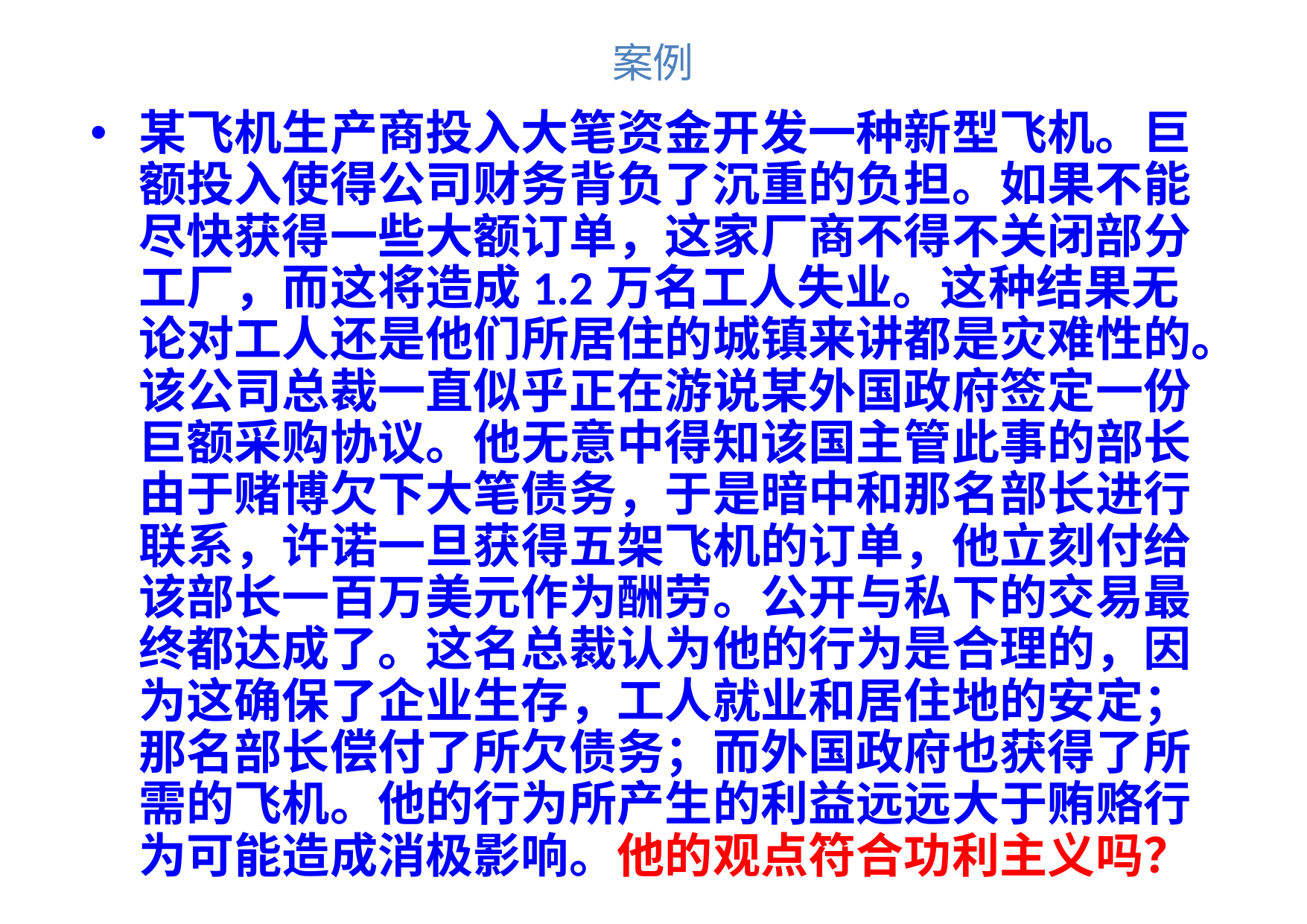

案例
某飞机生产商投入大笔资金开发一种新型飞机。巨额投入使得公司财务背负了沉重的负担。如果不能尽快获得一些大额订单，这家厂商不得不关闭部分工厂，而这将造成1.2万名工人失业。这种结果无论对工人还是他们所居住的城镇来讲都是灾难性的。该公司总裁一直似乎正在游说某外国政府签定一份巨额采购协议。他无意中得知该国主管此事的部长由于赌博欠下大笔债务，于是暗中和那名部长进行联系，许诺一旦获得五架飞机的订单，他立刻付给该部长一百万美元作为酬劳。公开与私下的交易最终都达成了。这名总裁认为他的行为是合理的，因为这确保了企业生存，工人就业和居住地的安定；那名部长偿付了所欠债务；而外国政府也获得了所需的飞机。他的行为所产生的利益远远大于贿赂行为可能造成消极影响。他的观点符合功利主义吗？